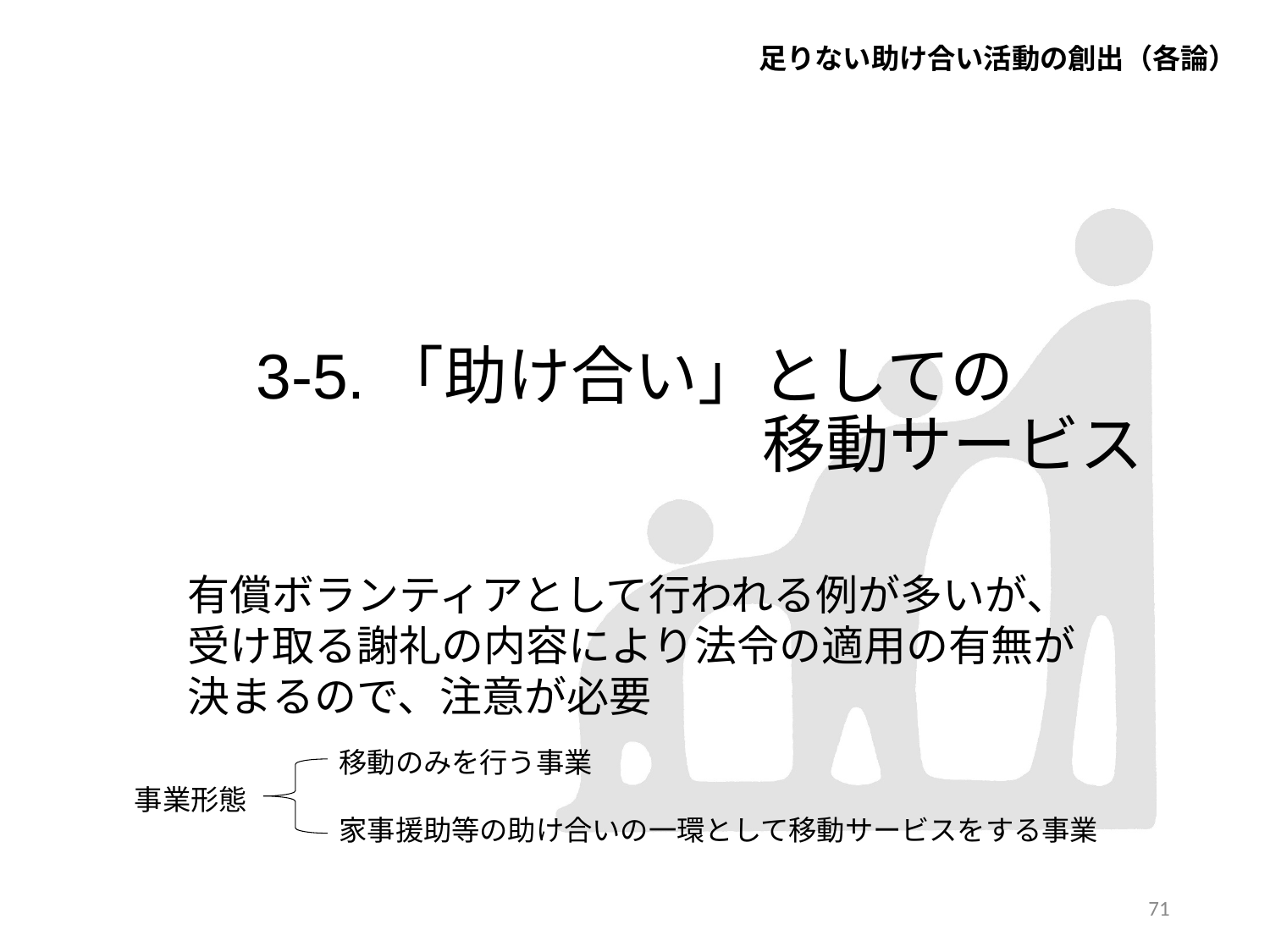

足りない助け合い活動の創出（各論）
# 3-5.「助け合い」としての 　　　　　　　　　　移動サービス
有償ボランティアとして行われる例が多いが、受け取る謝礼の内容により法令の適用の有無が決まるので、注意が必要
移動のみを行う事業

家事援助等の助け合いの一環として移動サービスをする事業

事業形態
71